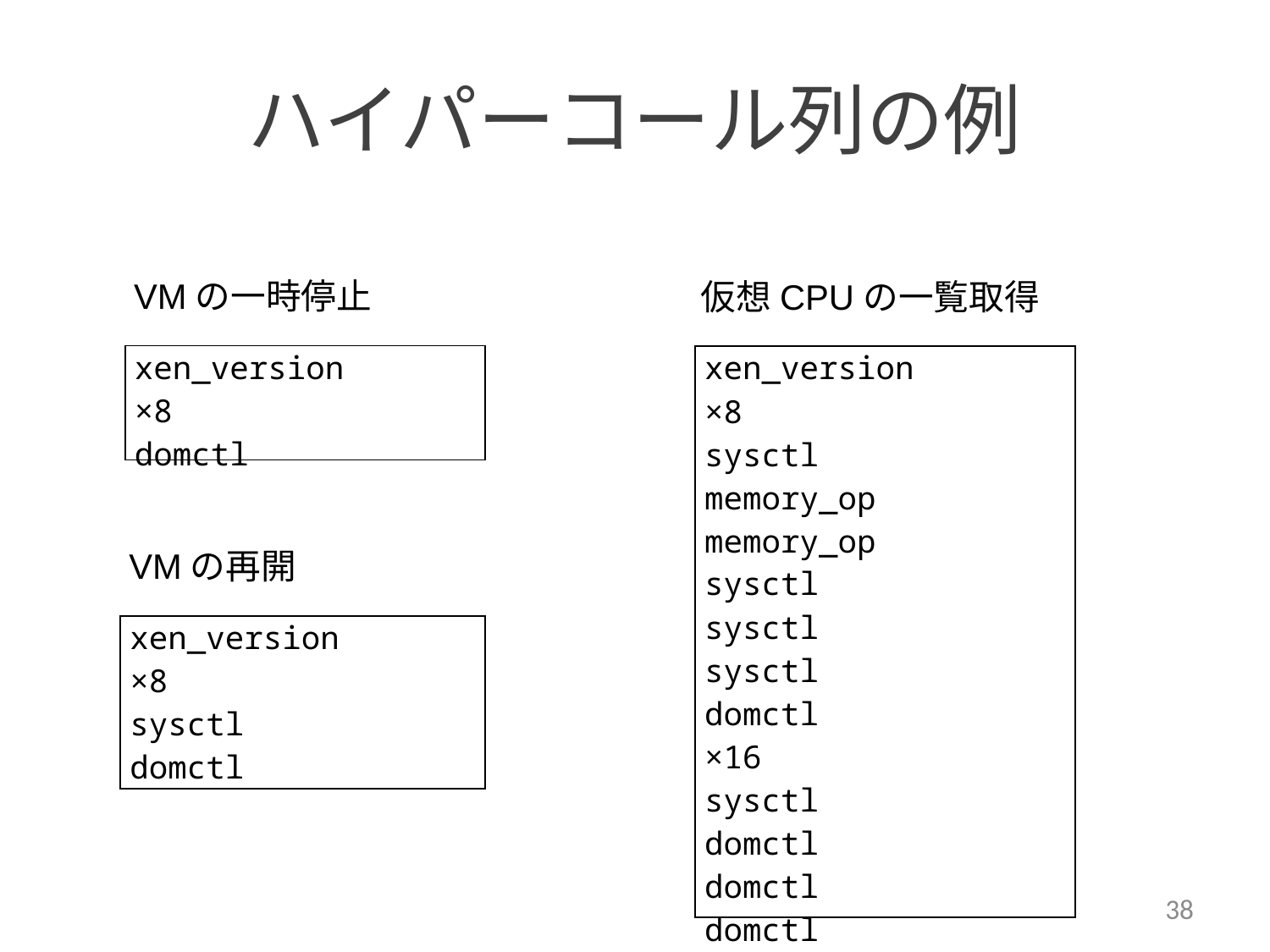

# ハイパーコール列の例
VMの一時停止
仮想CPUの一覧取得
| xen\_version ×8 domctl |
| --- |
| xen\_version ×8 sysctl memory\_op memory\_op sysctl sysctl sysctl domctl ×16 sysctl domctl domctl domctl domctl |
| --- |
VMの再開
| xen\_version ×8 sysctl domctl |
| --- |
38